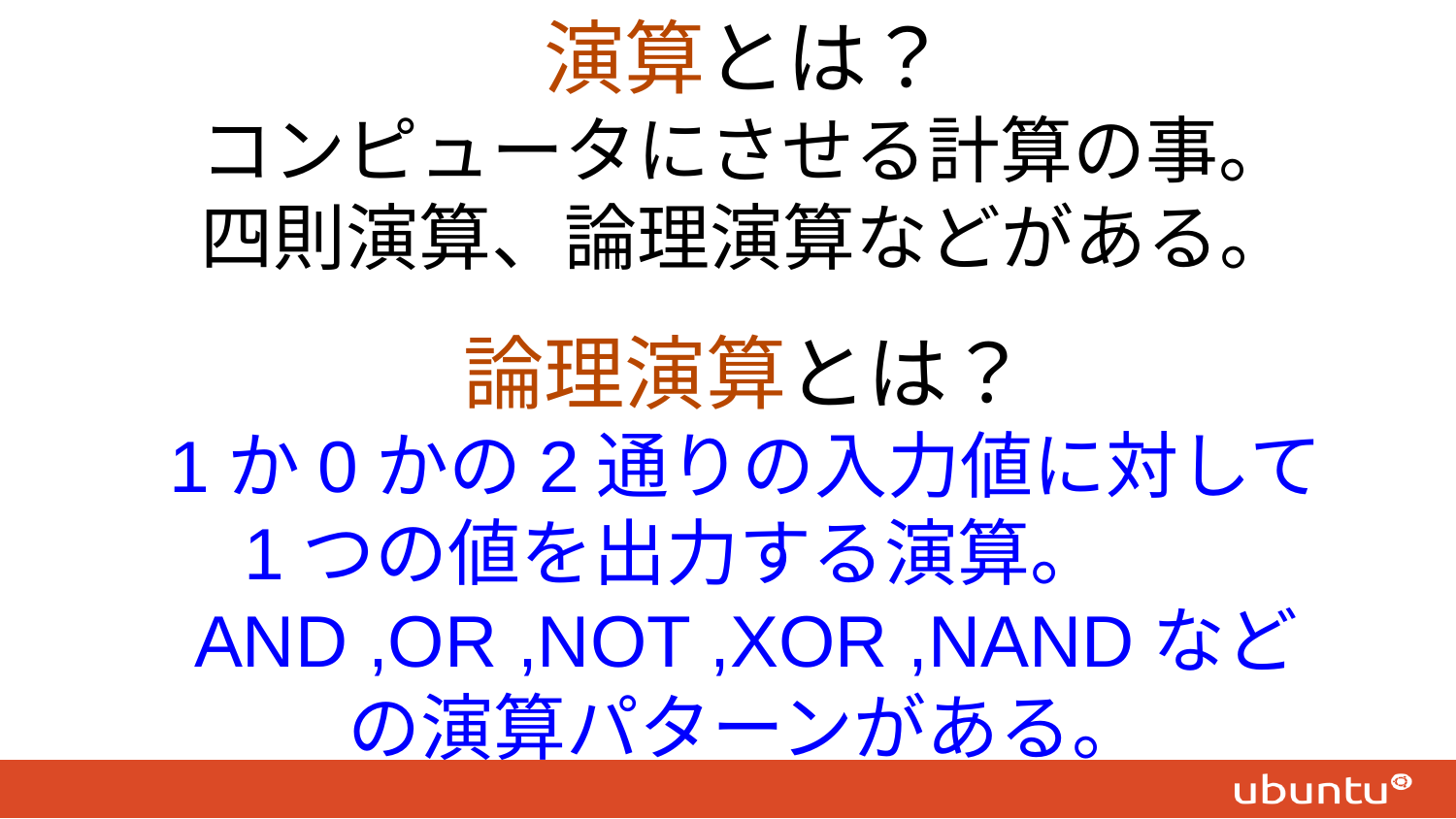

演算とは？
コンピュータにさせる計算の事。
四則演算、論理演算などがある。

論理演算とは？
1か0かの2通りの入力値に対して
1つの値を出力する演算。
AND ,OR ,NOT ,XOR ,NANDなど
の演算パターンがある。